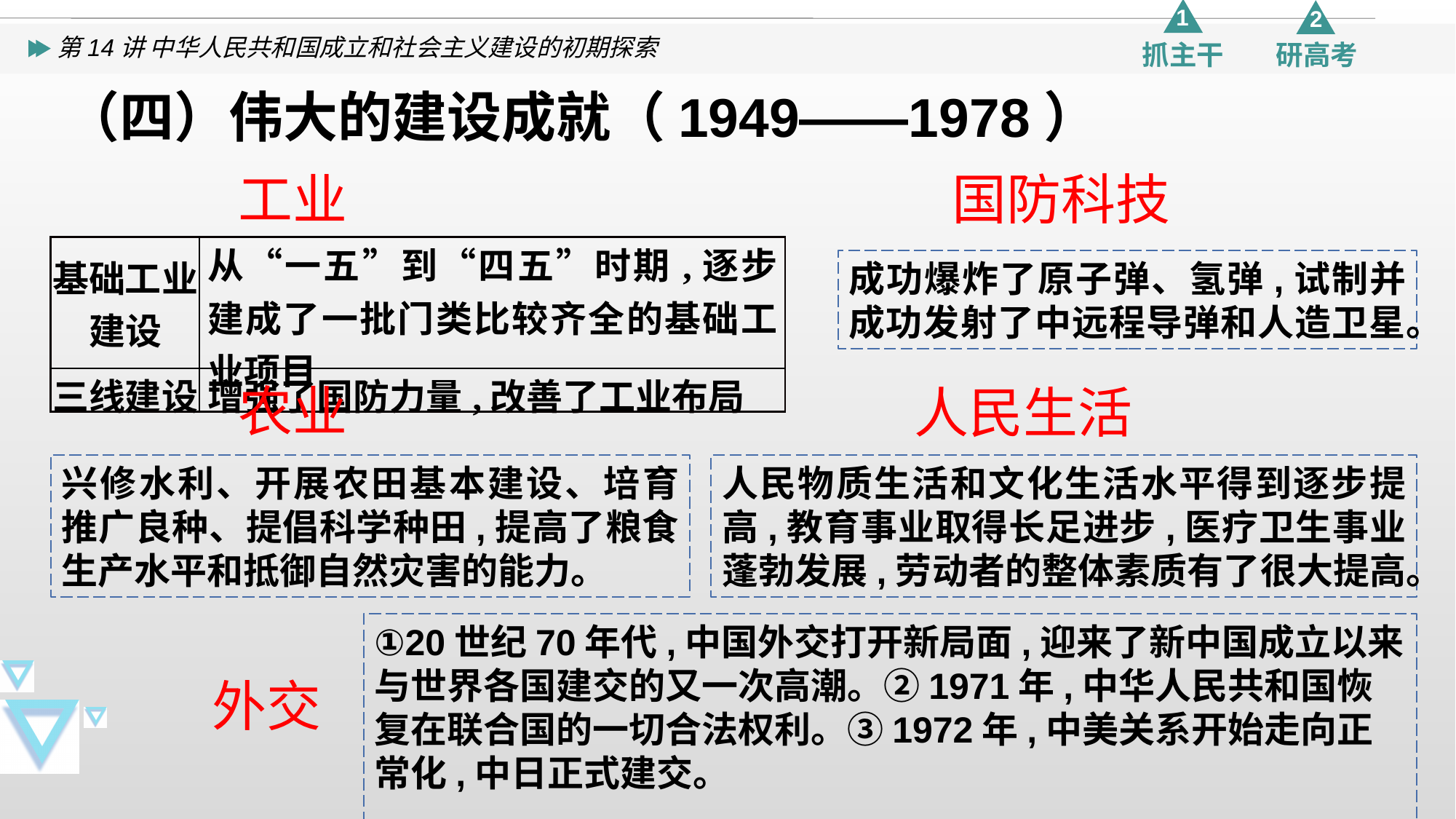

（四）伟大的建设成就（1949——1978）
工业
国防科技
| 基础工业建设 | 从“一五”到“四五”时期,逐步建成了一批门类比较齐全的基础工业项目 |
| --- | --- |
| 三线建设 | 增强了国防力量,改善了工业布局 |
成功爆炸了原子弹、氢弹,试制并成功发射了中远程导弹和人造卫星。
农业
人民生活
兴修水利、开展农田基本建设、培育推广良种、提倡科学种田,提高了粮食生产水平和抵御自然灾害的能力。
人民物质生活和文化生活水平得到逐步提高,教育事业取得长足进步,医疗卫生事业蓬勃发展,劳动者的整体素质有了很大提高。
①20世纪70年代,中国外交打开新局面,迎来了新中国成立以来与世界各国建交的又一次高潮。②1971年,中华人民共和国恢复在联合国的一切合法权利。③1972年,中美关系开始走向正常化,中日正式建交。

外交